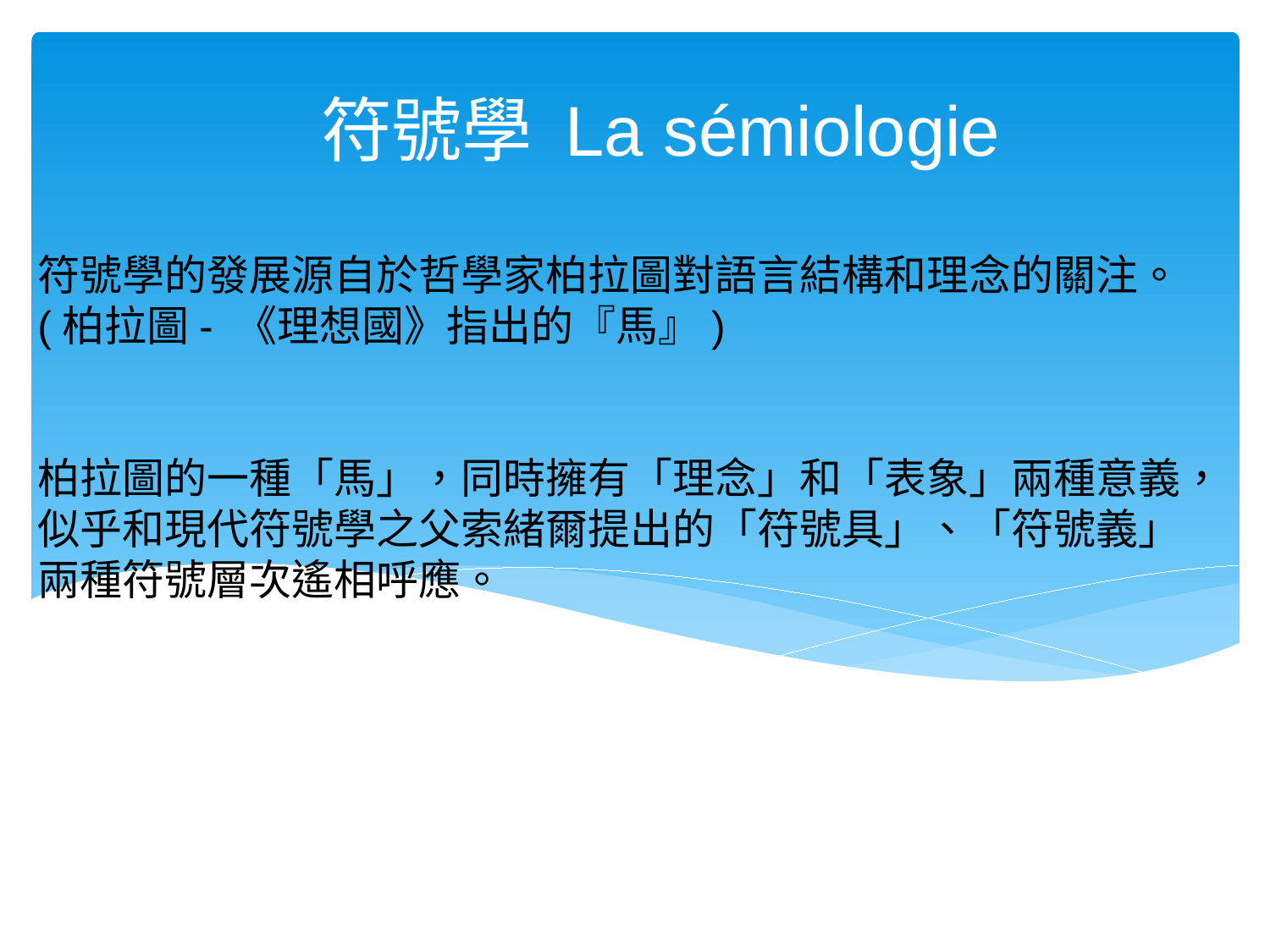

符號學 La sémiologie

# 符號學的發展源自於哲學家柏拉圖對語言結構和理念的關注。 (柏拉圖- 《理想國》指出的『馬』) 柏拉圖的一種「馬」，同時擁有「理念」和「表象」兩種意義，似乎和現代符號學之父索緒爾提出的「符號具」、「符號義」兩種符號層次遙相呼應。